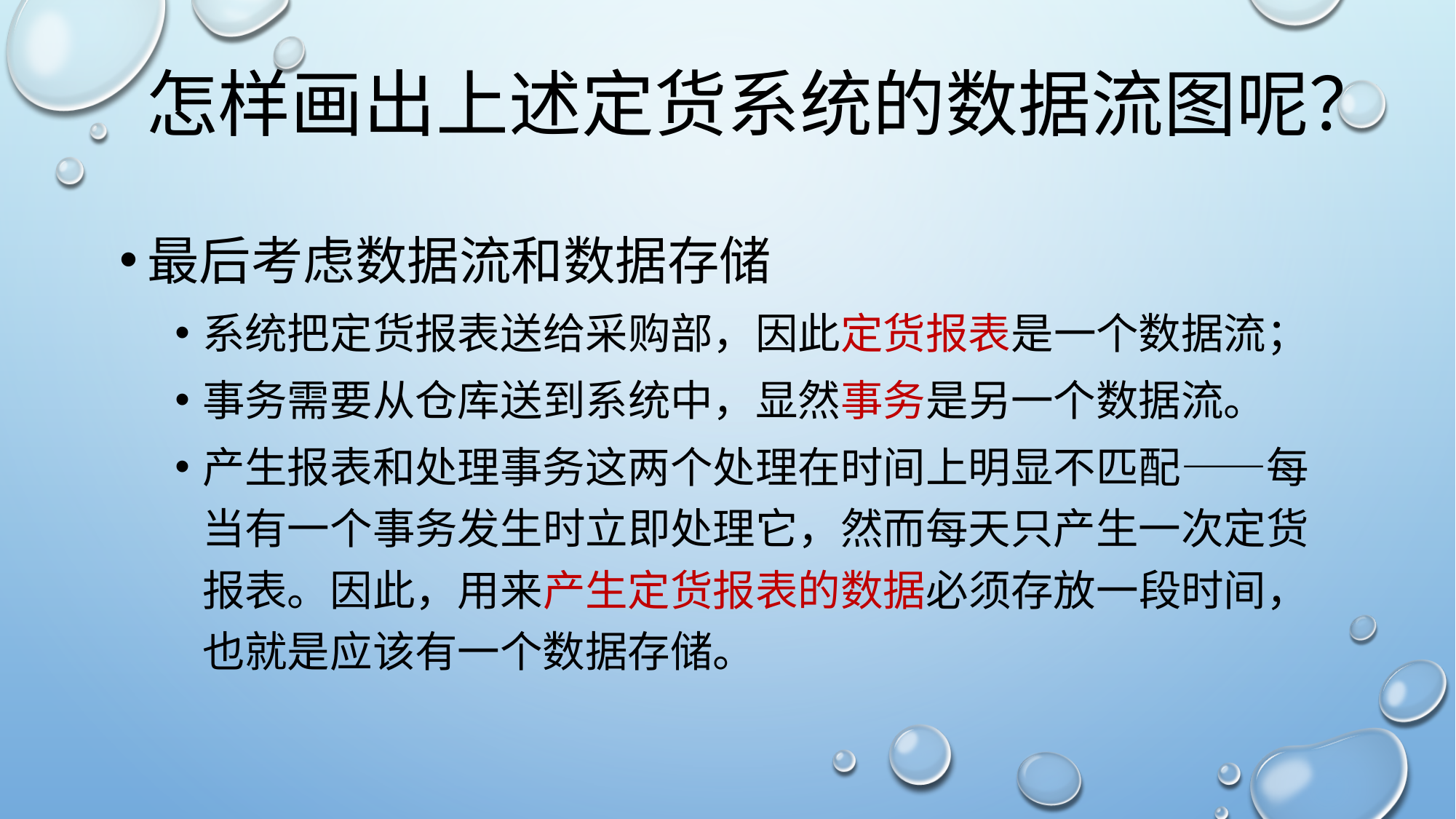

# 怎样画出上述定货系统的数据流图呢？
最后考虑数据流和数据存储
系统把定货报表送给采购部，因此定货报表是一个数据流；
事务需要从仓库送到系统中，显然事务是另一个数据流。
产生报表和处理事务这两个处理在时间上明显不匹配——每当有一个事务发生时立即处理它，然而每天只产生一次定货报表。因此，用来产生定货报表的数据必须存放一段时间，也就是应该有一个数据存储。